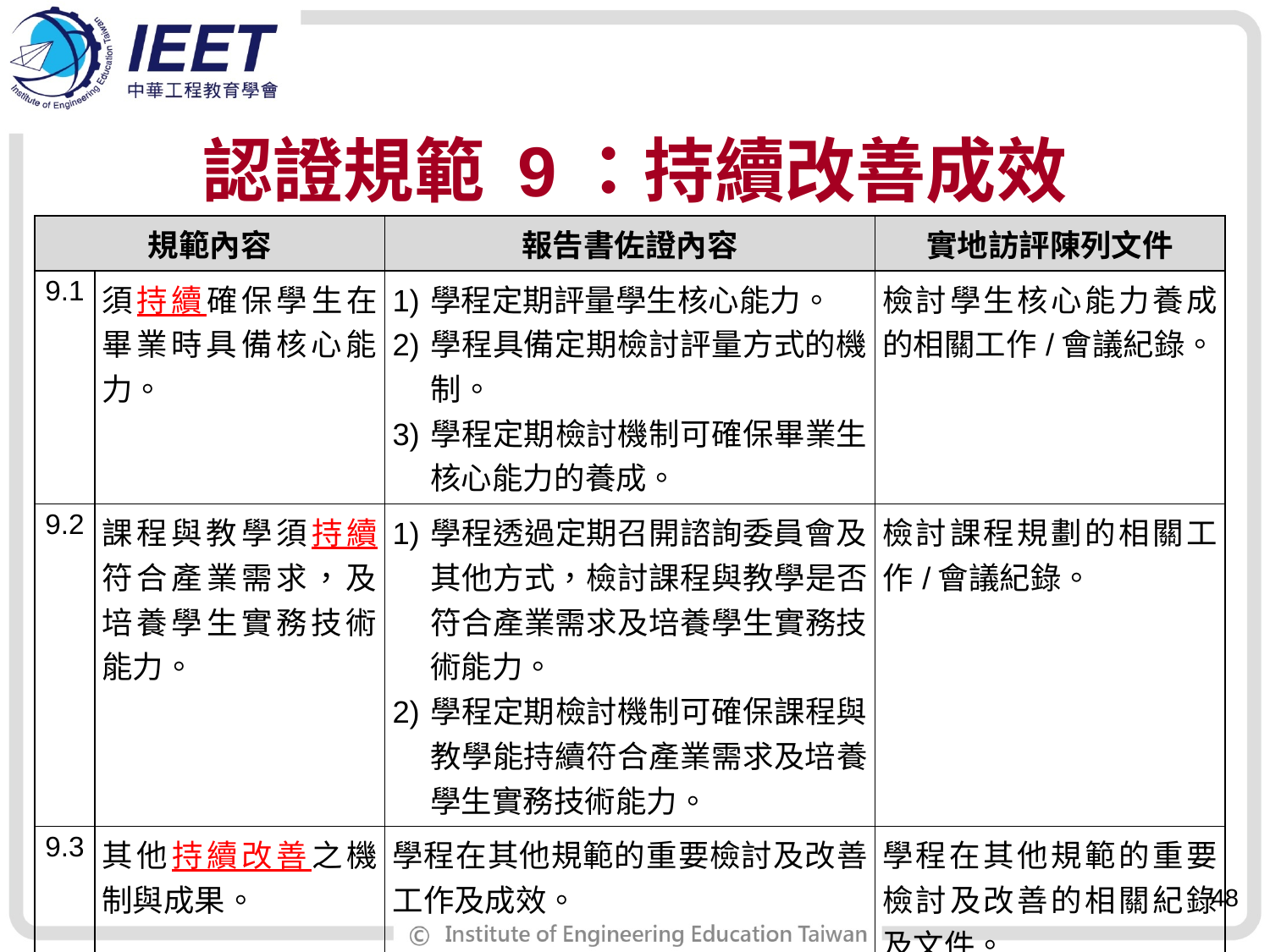

# 認證規範 9：持續改善成效
| 規範內容 |  | 報告書佐證內容 | 實地訪評陳列文件 |
| --- | --- | --- | --- |
| 9.1 | 須持續確保學生在畢業時具備核心能力。 | 學程定期評量學生核心能力。 學程具備定期檢討評量方式的機制。 學程定期檢討機制可確保畢業生核心能力的養成。 | 檢討學生核心能力養成的相關工作/會議紀錄。 |
| 9.2 | 課程與教學須持續符合產業需求，及培養學生實務技術能力。 | 學程透過定期召開諮詢委員會及其他方式，檢討課程與教學是否符合產業需求及培養學生實務技術能力。 學程定期檢討機制可確保課程與教學能持續符合產業需求及培養學生實務技術能力。 | 檢討課程規劃的相關工作/會議紀錄。 |
| 9.3 | 其他持續改善之機制與成果。 | 學程在其他規範的重要檢討及改善工作及成效。 | 學程在其他規範的重要檢討及改善的相關紀錄及文件。 |
48